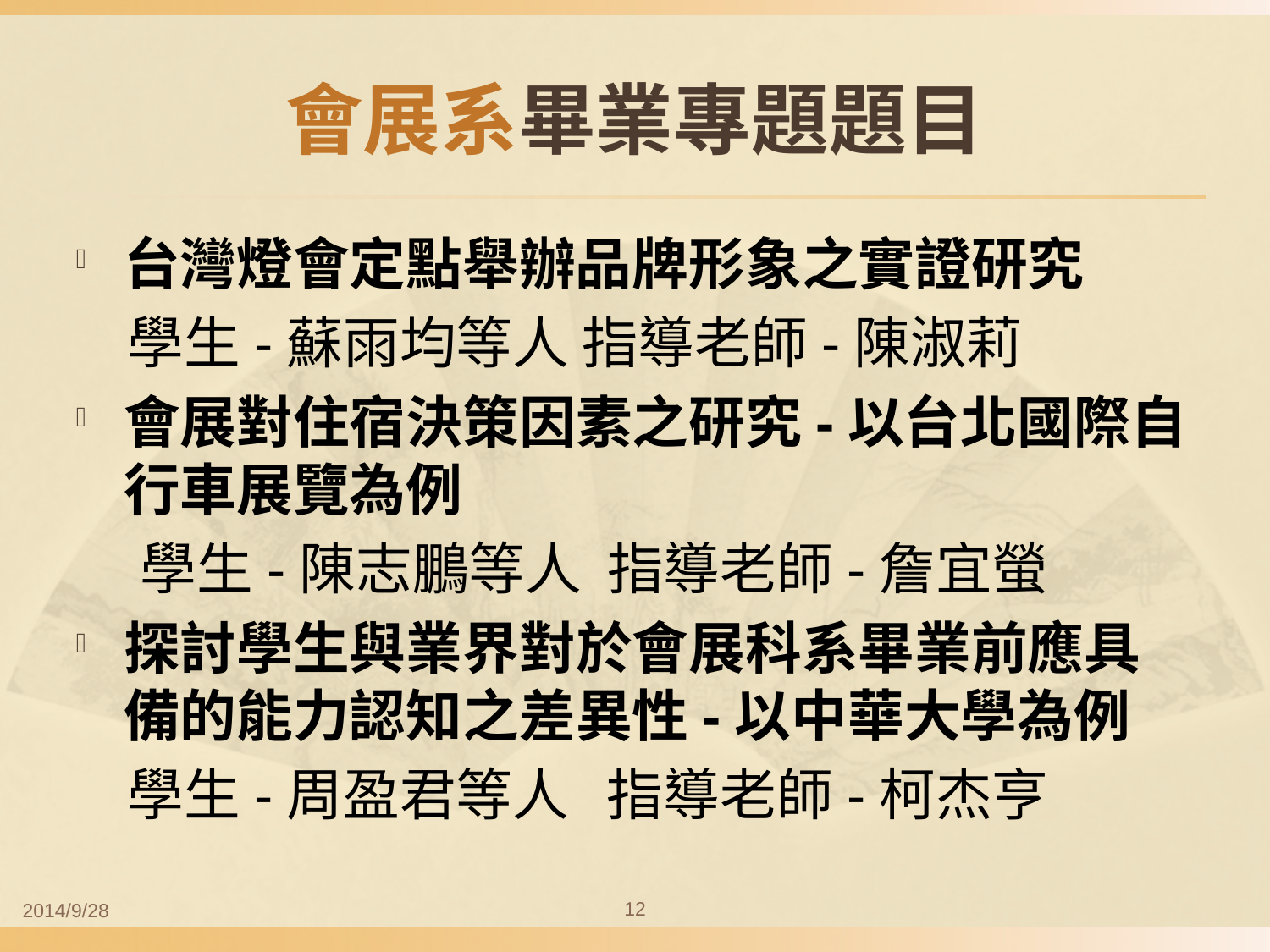

# 會展系畢業專題題目
台灣燈會定點舉辦品牌形象之實證研究
   學生-蘇雨均等人 指導老師-陳淑莉
會展對住宿決策因素之研究-以台北國際自行車展覽為例
    學生-陳志鵬等人  指導老師-詹宜螢
探討學生與業界對於會展科系畢業前應具備的能力認知之差異性-以中華大學為例
   學生-周盈君等人   指導老師-柯杰亨
2014/9/28
12